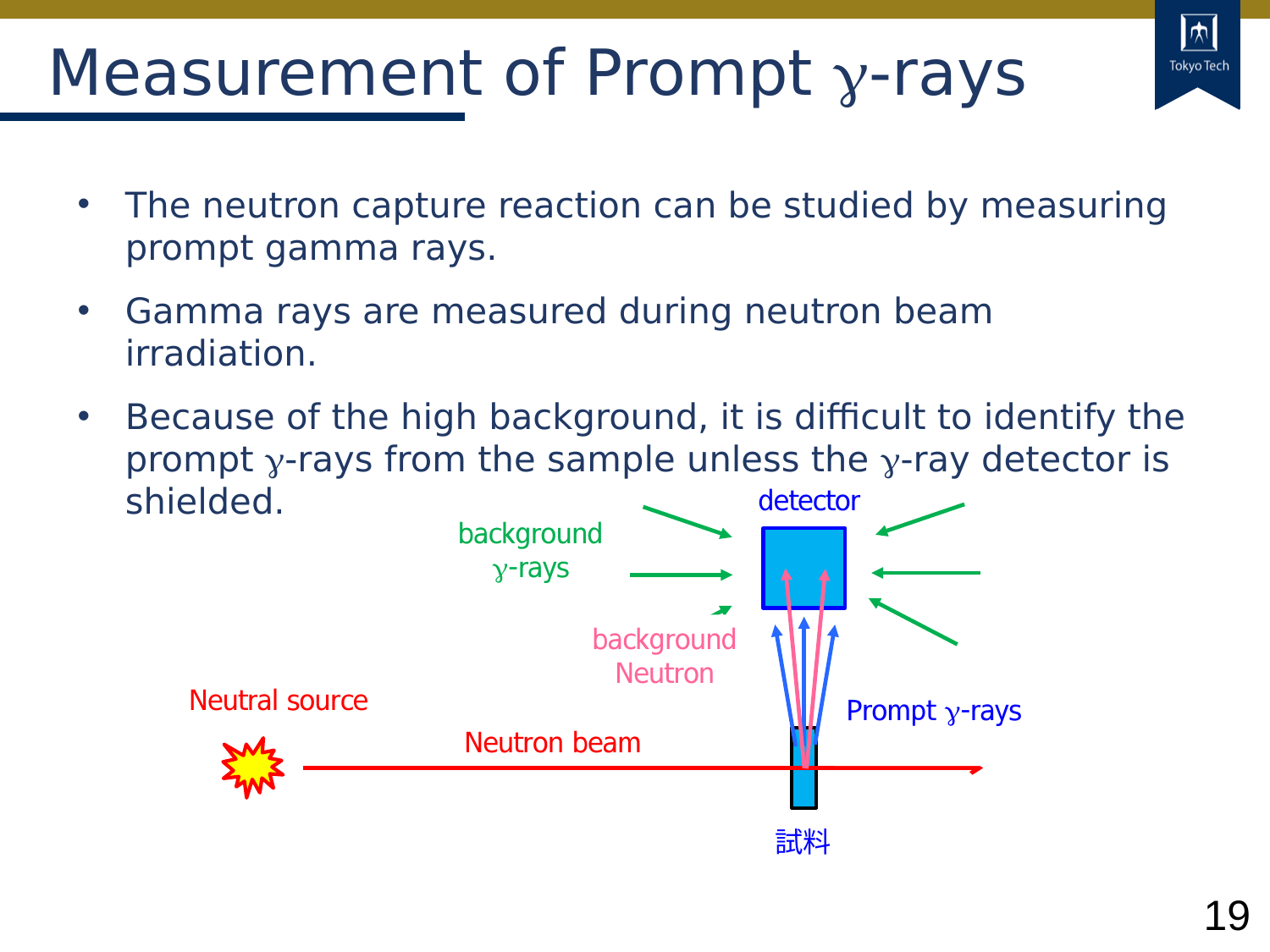

# Measurement of Prompt γ-rays
The neutron capture reaction can be studied by measuring prompt gamma rays.
Gamma rays are measured during neutron beam irradiation.
Because of the high background, it is difficult to identify the prompt γ-rays from the sample unless the γ-ray detector is shielded.
detector
background
γ-rays

background
Neutron
Neutral source
Prompt γ-rays

Neutron beam

試料